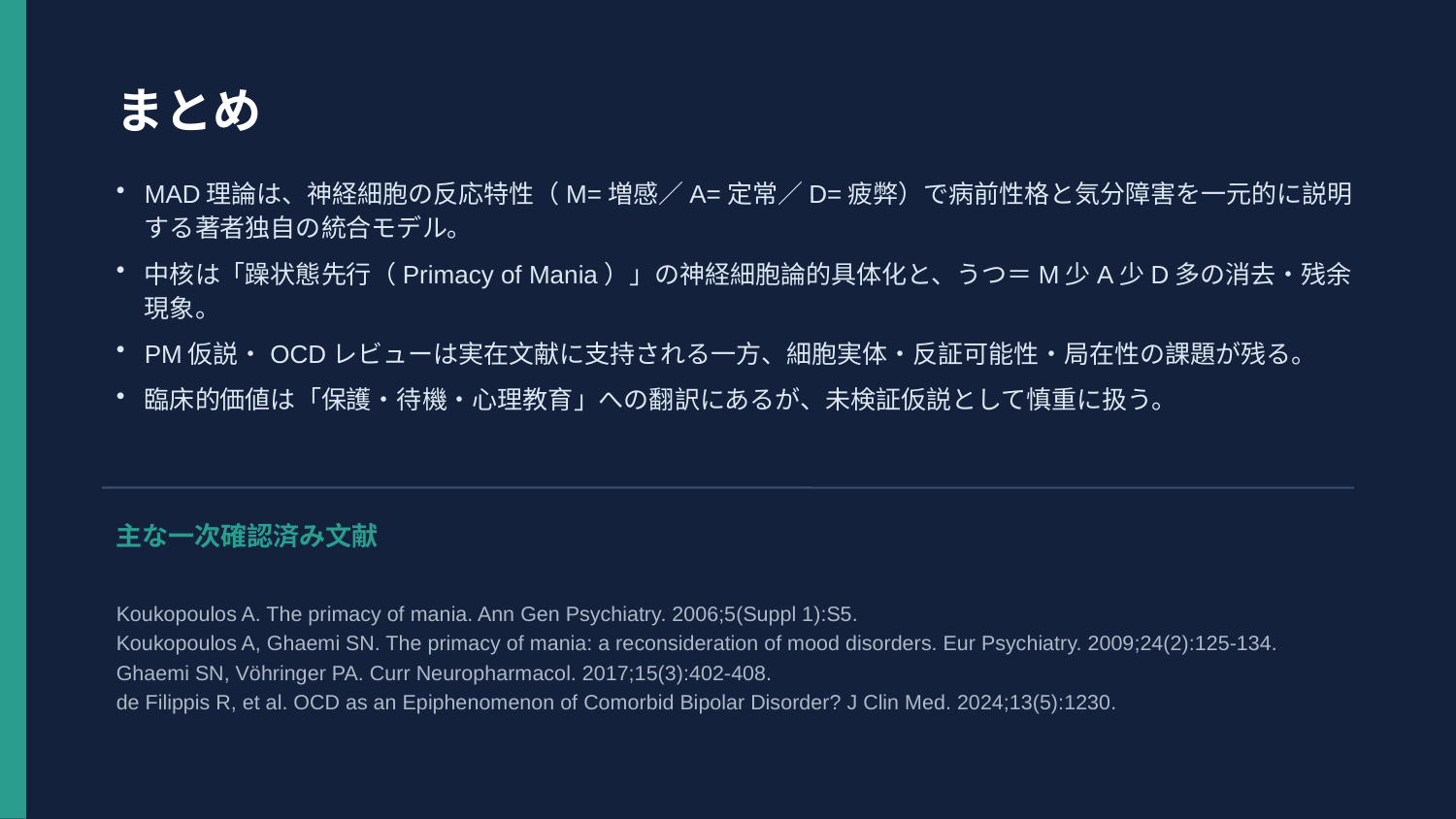

まとめ
MAD理論は、神経細胞の反応特性（M=増感／A=定常／D=疲弊）で病前性格と気分障害を一元的に説明する著者独自の統合モデル。
中核は「躁状態先行（Primacy of Mania）」の神経細胞論的具体化と、うつ＝M少A少D多の消去・残余現象。
PM仮説・OCDレビューは実在文献に支持される一方、細胞実体・反証可能性・局在性の課題が残る。
臨床的価値は「保護・待機・心理教育」への翻訳にあるが、未検証仮説として慎重に扱う。

主な一次確認済み文献
Koukopoulos A. The primacy of mania. Ann Gen Psychiatry. 2006;5(Suppl 1):S5.
Koukopoulos A, Ghaemi SN. The primacy of mania: a reconsideration of mood disorders. Eur Psychiatry. 2009;24(2):125-134.
Ghaemi SN, Vöhringer PA. Curr Neuropharmacol. 2017;15(3):402-408.
de Filippis R, et al. OCD as an Epiphenomenon of Comorbid Bipolar Disorder? J Clin Med. 2024;13(5):1230.